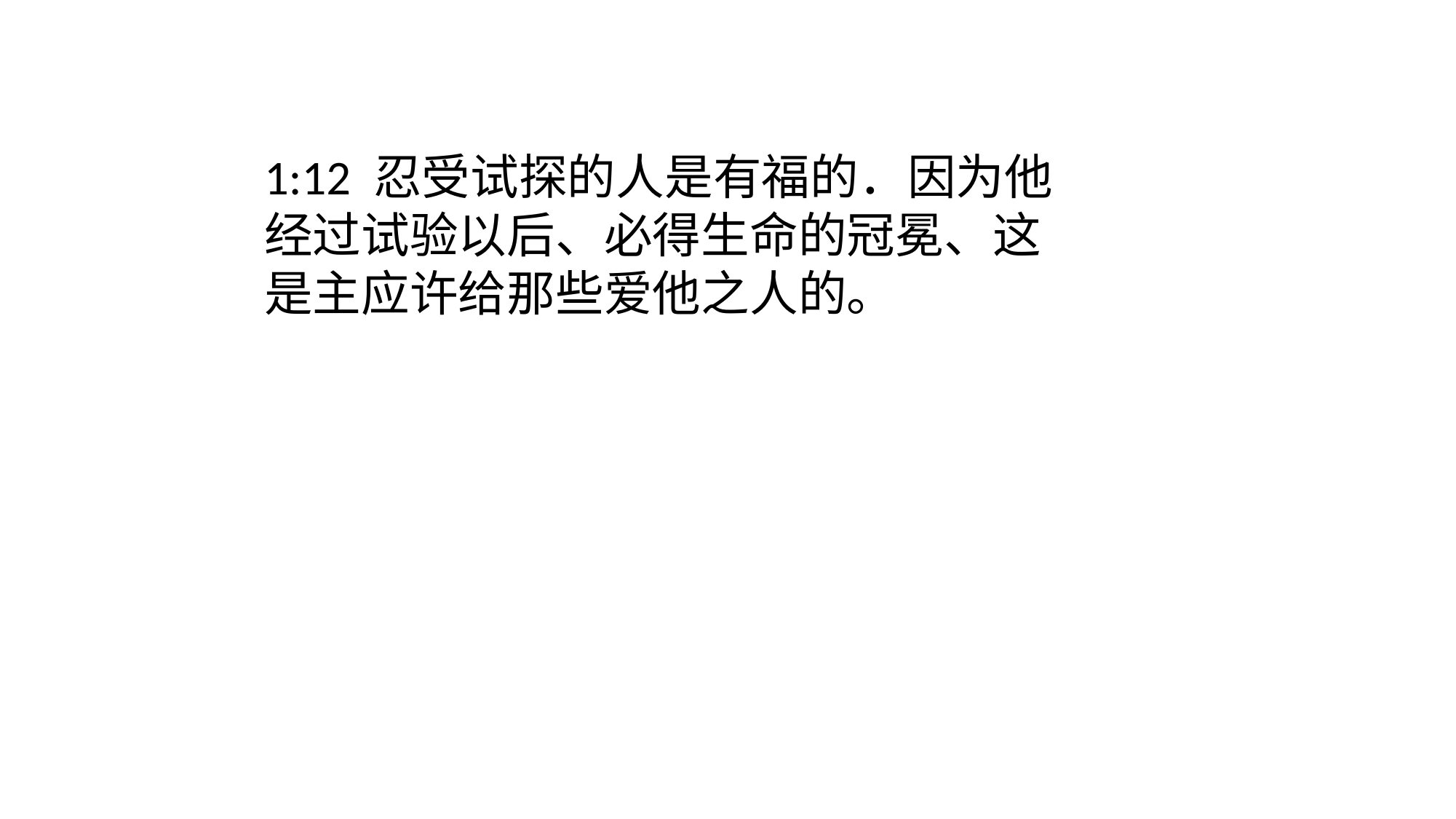

1:12	忍受试探的人是有福的．因为他经过试验以后、必得生命的冠冕、这是主应许给那些爱他之人的。